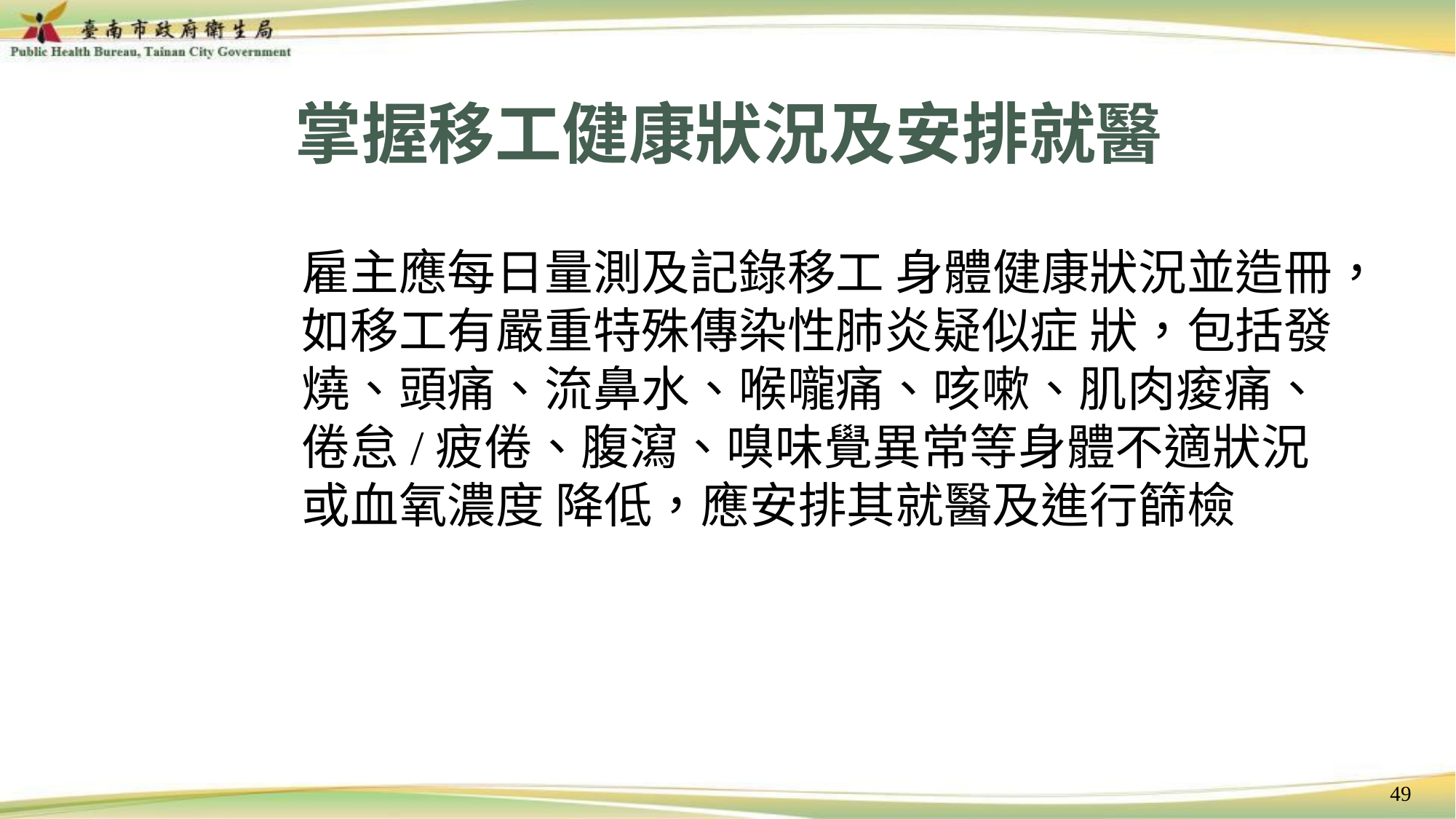

# 掌握移工健康狀況及安排就醫
雇主應每日量測及記錄移工 身體健康狀況並造冊，如移工有嚴重特殊傳染性肺炎疑似症 狀，包括發燒、頭痛、流鼻水、喉嚨痛、咳嗽、肌肉痠痛、 倦怠/疲倦、腹瀉、嗅味覺異常等身體不適狀況或血氧濃度 降低，應安排其就醫及進行篩檢
49